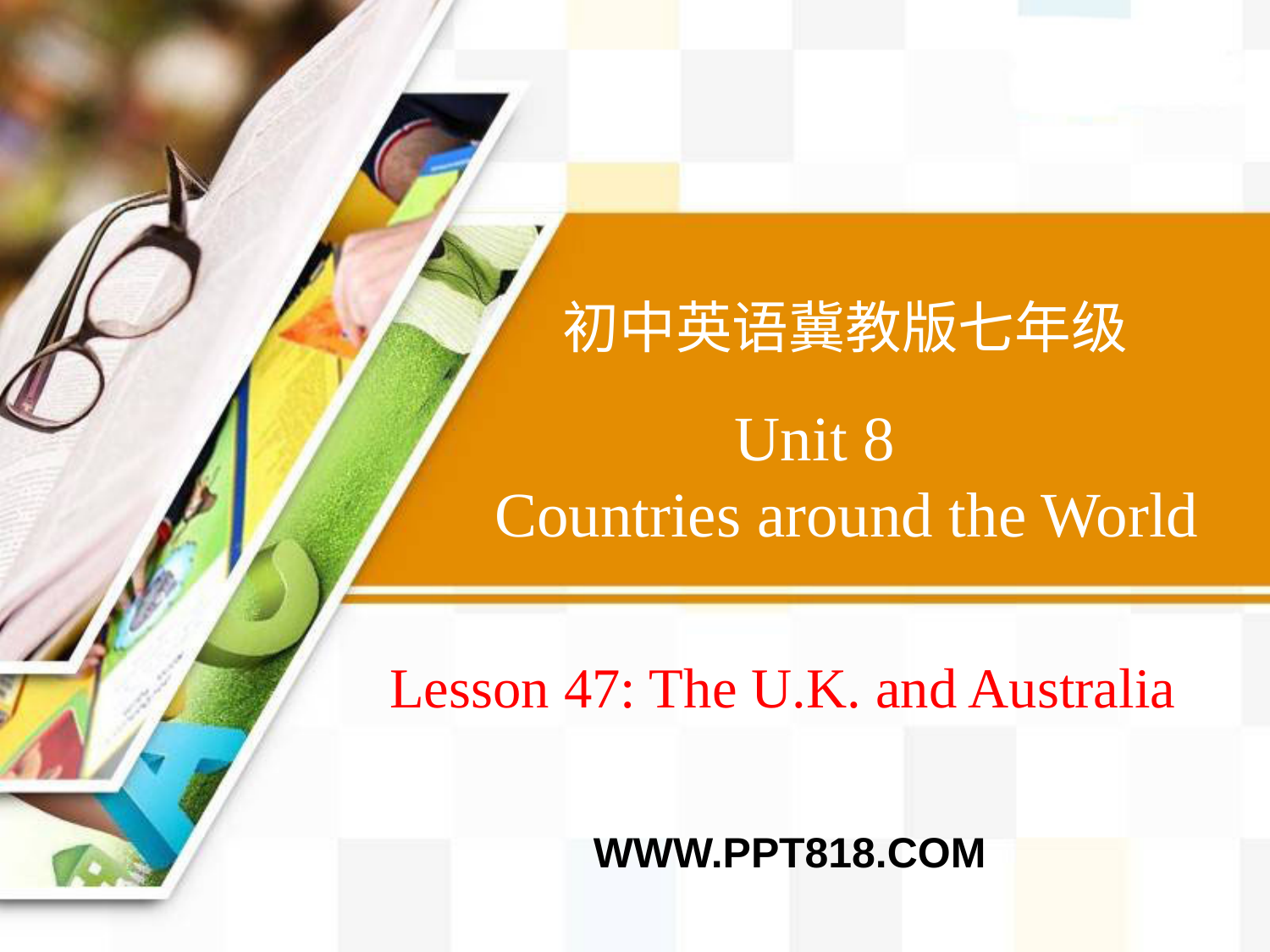

初中英语冀教版七年级
Unit 8
Countries around the World
Lesson 47: The U.K. and Australia
WWW.PPT818.COM